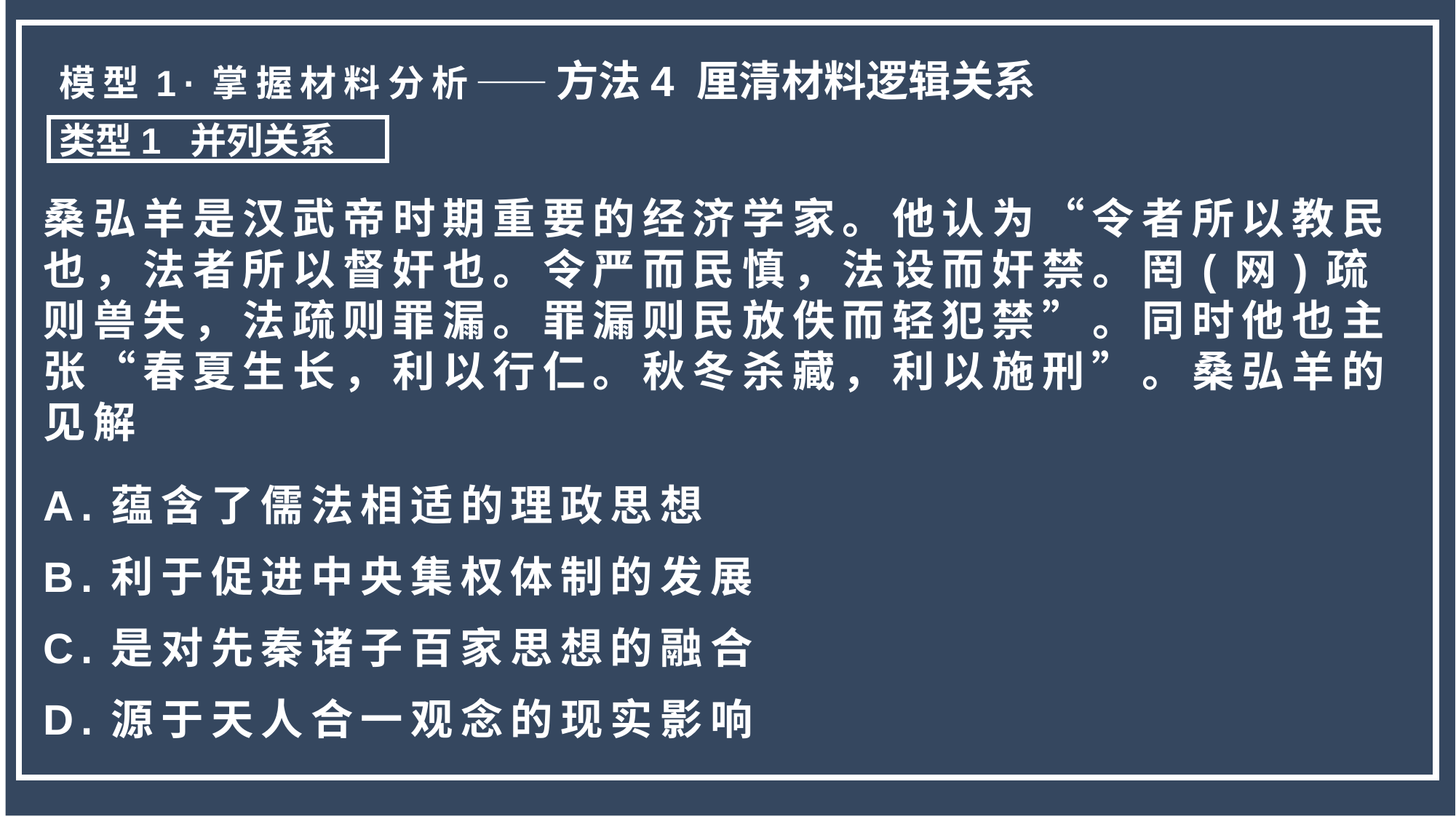

模型1·掌握材料分析——方法4 厘清材料逻辑关系
类型1  并列关系
桑弘羊是汉武帝时期重要的经济学家。他认为“令者所以教民也，法者所以督奸也。令严而民慎，法设而奸禁。罔(网)疏则兽失，法疏则罪漏。罪漏则民放佚而轻犯禁”。同时他也主张“春夏生长，利以行仁。秋冬杀藏，利以施刑”。桑弘羊的见解
A.蕴含了儒法相适的理政思想
B.利于促进中央集权体制的发展
C.是对先秦诸子百家思想的融合
D.源于天人合一观念的现实影响